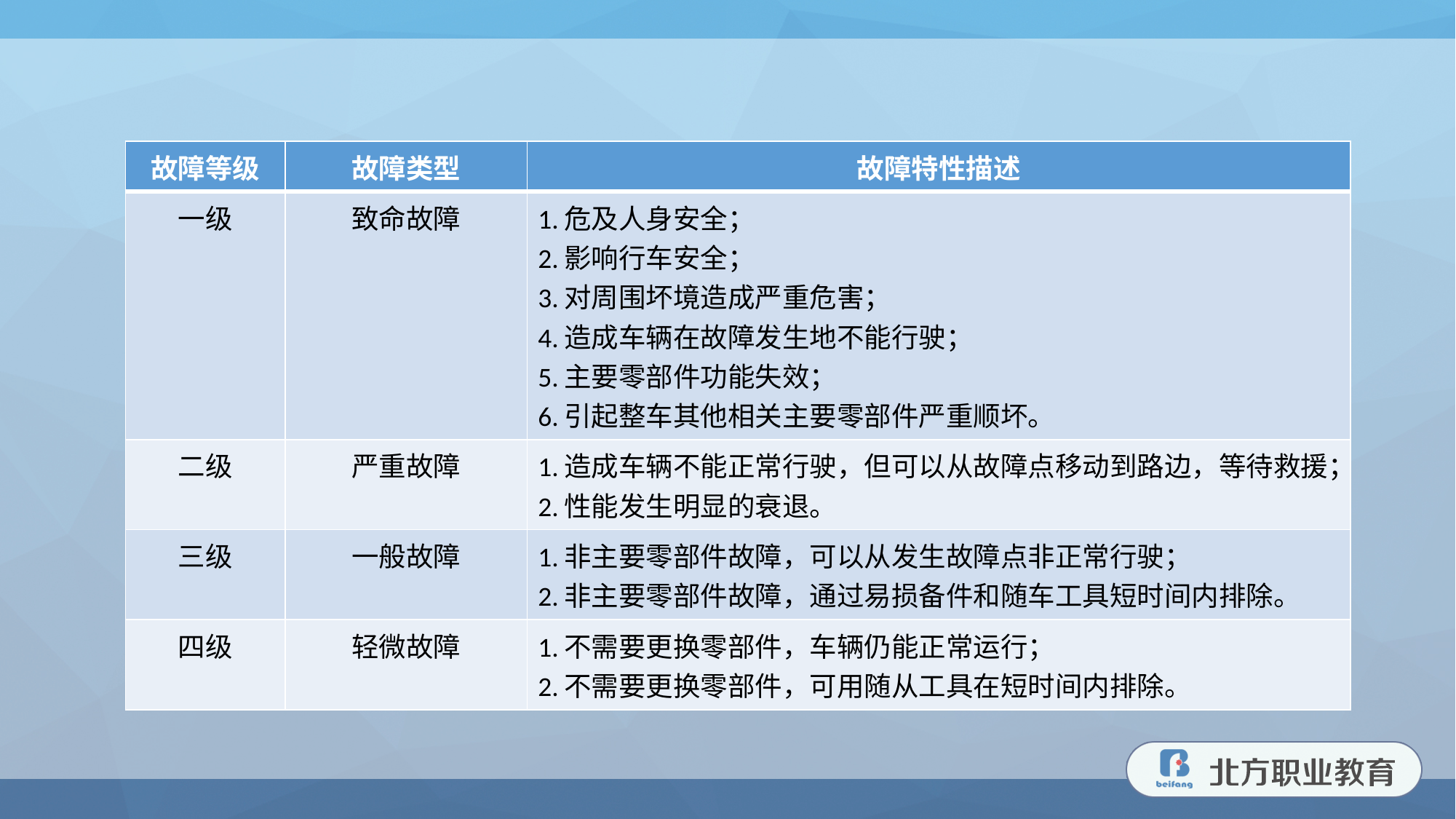

| 故障等级 | 故障类型 | 故障特性描述 |
| --- | --- | --- |
| 一级 | 致命故障 | 1.危及人身安全； 2.影响行车安全； 3.对周围坏境造成严重危害； 4.造成车辆在故障发生地不能行驶； 5.主要零部件功能失效； 6.引起整车其他相关主要零部件严重顺坏。 |
| 二级 | 严重故障 | 1.造成车辆不能正常行驶，但可以从故障点移动到路边，等待救援； 2.性能发生明显的衰退。 |
| 三级 | 一般故障 | 1.非主要零部件故障，可以从发生故障点非正常行驶； 2.非主要零部件故障，通过易损备件和随车工具短时间内排除。 |
| 四级 | 轻微故障 | 1.不需要更换零部件，车辆仍能正常运行； 2.不需要更换零部件，可用随从工具在短时间内排除。 |